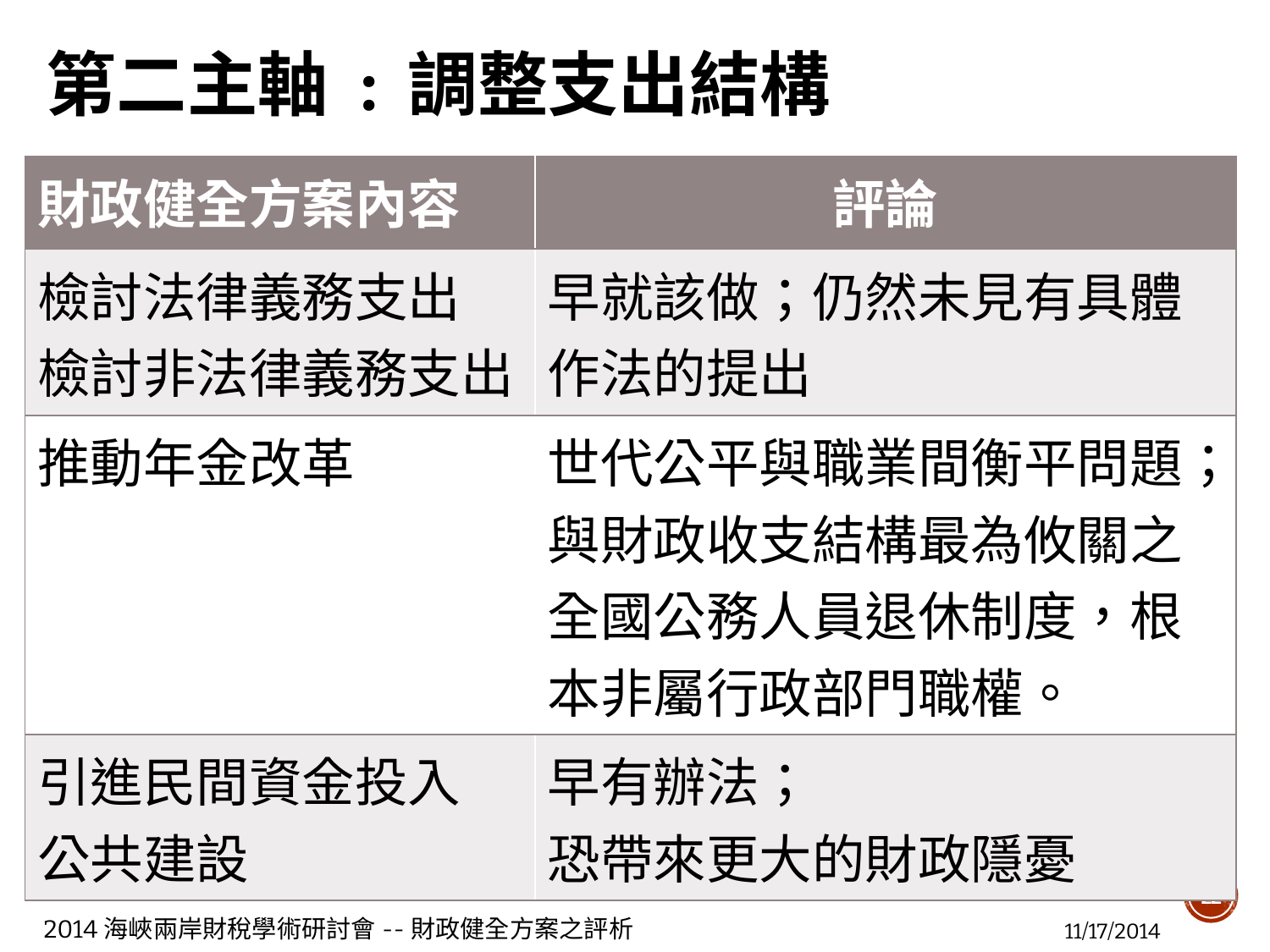

# 第二主軸 : 調整支出結構
| 財政健全方案內容 | 評論 |
| --- | --- |
| 檢討法律義務支出 檢討非法律義務支出 | 早就該做；仍然未見有具體作法的提出 |
| 推動年金改革 | 世代公平與職業間衡平問題； 與財政收支結構最為攸關之全國公務人員退休制度，根本非屬行政部門職權。 |
| 引進民間資金投入 公共建設 | 早有辦法； 恐帶來更大的財政隱憂 |

22
2014海峽兩岸財稅學術研討會--財政健全方案之評析
11/17/2014